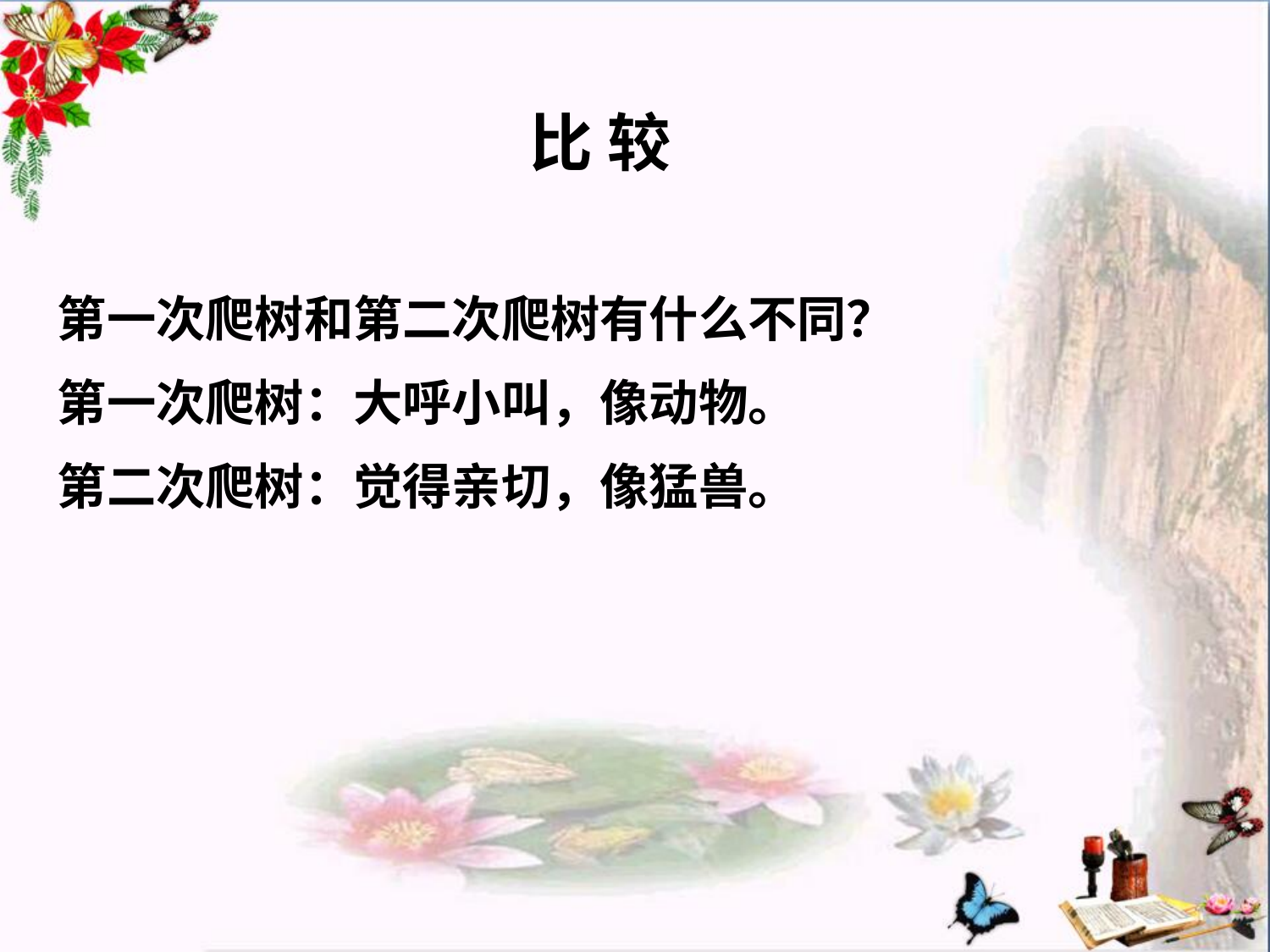

比 较

第一次爬树和第二次爬树有什么不同？
第一次爬树：大呼小叫，像动物。
第二次爬树：觉得亲切，像猛兽。